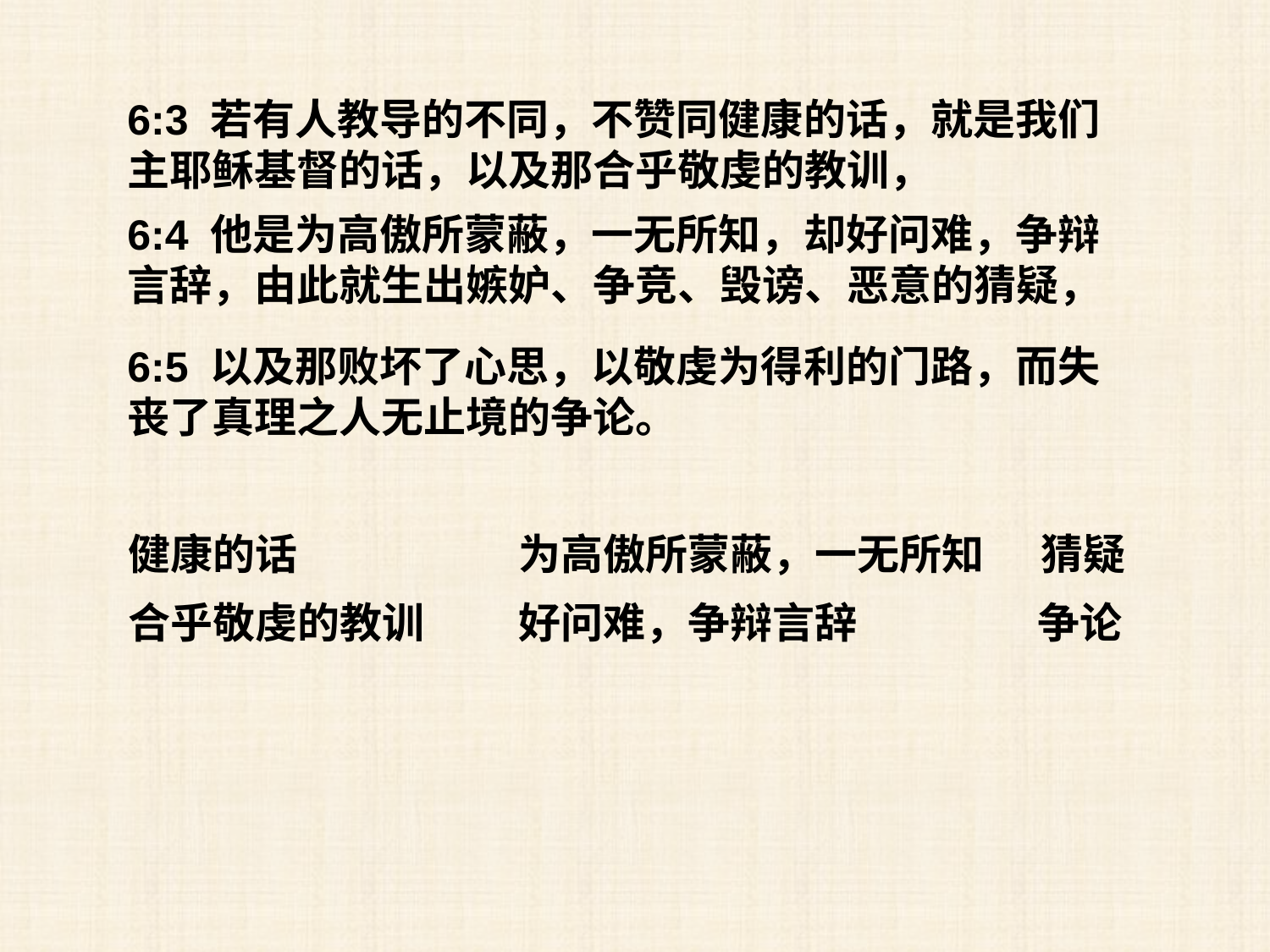

6:3 若有人教导的不同，不赞同健康的话，就是我们主耶稣基督的话，以及那合乎敬虔的教训，
6:4 他是为高傲所蒙蔽，一无所知，却好问难，争辩言辞，由此就生出嫉妒、争竞、毁谤、恶意的猜疑，
6:5 以及那败坏了心思，以敬虔为得利的门路，而失丧了真理之人无止境的争论。
健康的话
为高傲所蒙蔽，一无所知
猜疑
合乎敬虔的教训
好问难，争辩言辞
争论